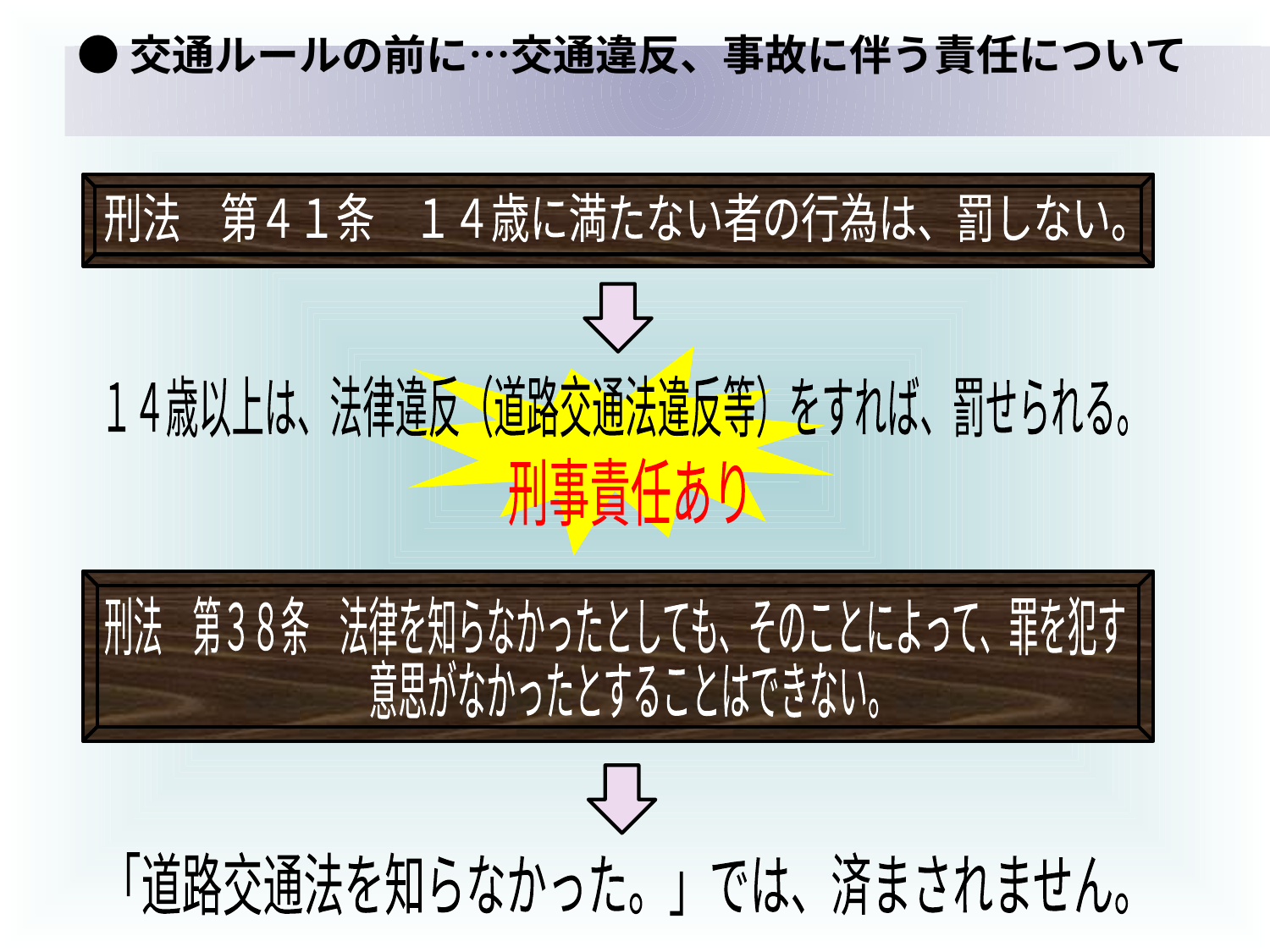

# ●交通ルールの前に…交通違反、事故に伴う責任について

刑法　第４１条　１４歳に満たない者の行為は、罰しない。

１４歳以上は、法律違反（道路交通法違反等）をすれば、罰せられる。
刑事責任あり

刑法　第３８条　法律を知らなかったとしても、そのことによって、罪を犯す
　　　　　　　　　意思がなかったとすることはできない。

「道路交通法を知らなかった。」では、済まされません。